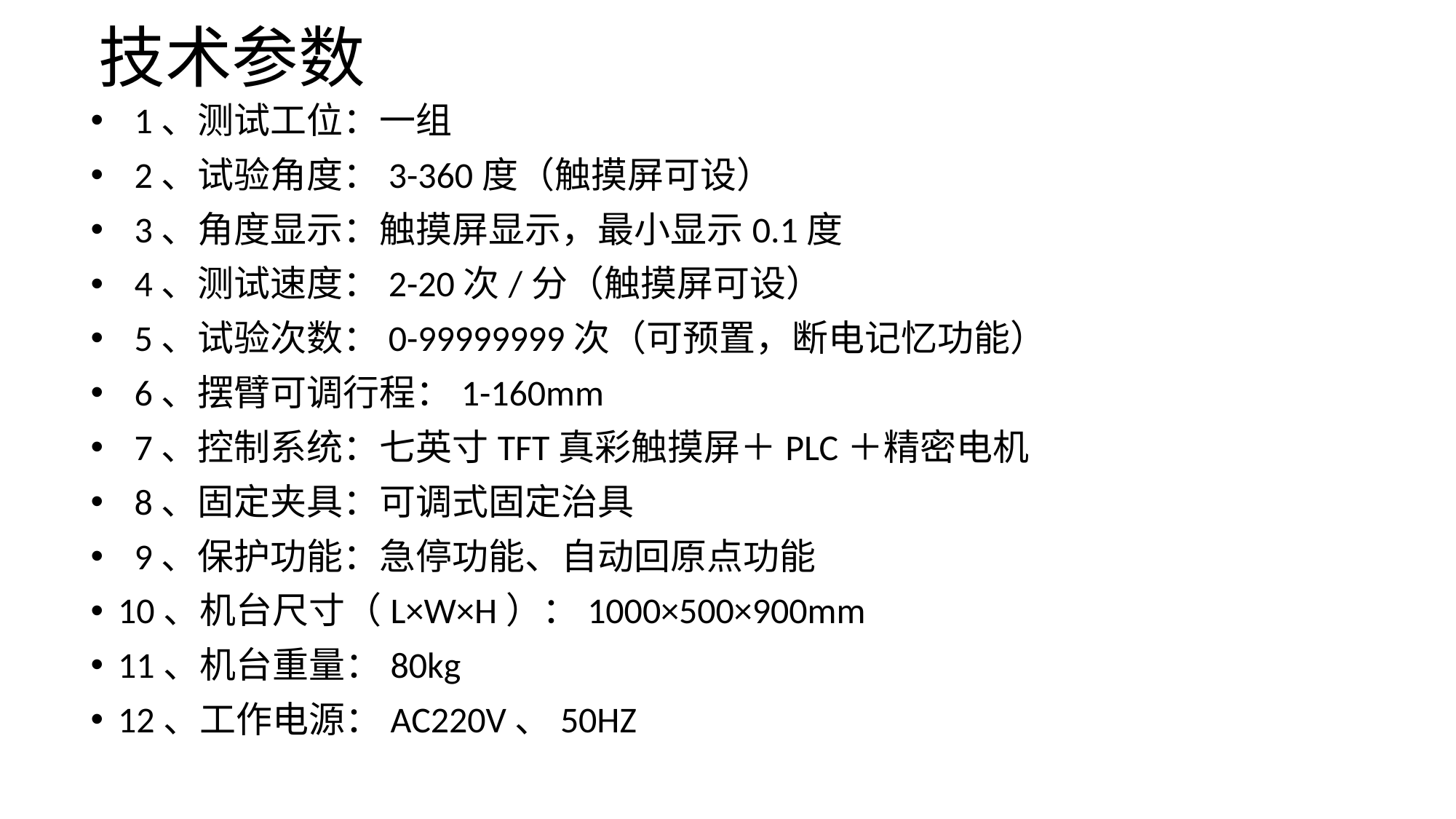

# 技术参数
  1、测试工位：一组
  2、试验角度：3-360度（触摸屏可设）
  3、角度显示：触摸屏显示，最小显示0.1度
  4、测试速度：2-20次/分（触摸屏可设）
  5、试验次数：0-99999999次（可预置，断电记忆功能）
  6、摆臂可调行程：1-160mm
  7、控制系统：七英寸TFT真彩触摸屏＋PLC＋精密电机
  8、固定夹具：可调式固定治具
  9、保护功能：急停功能、自动回原点功能
10、机台尺寸（L×W×H）：1000×500×900mm
11、机台重量：80kg
12、工作电源：AC220V、50HZ